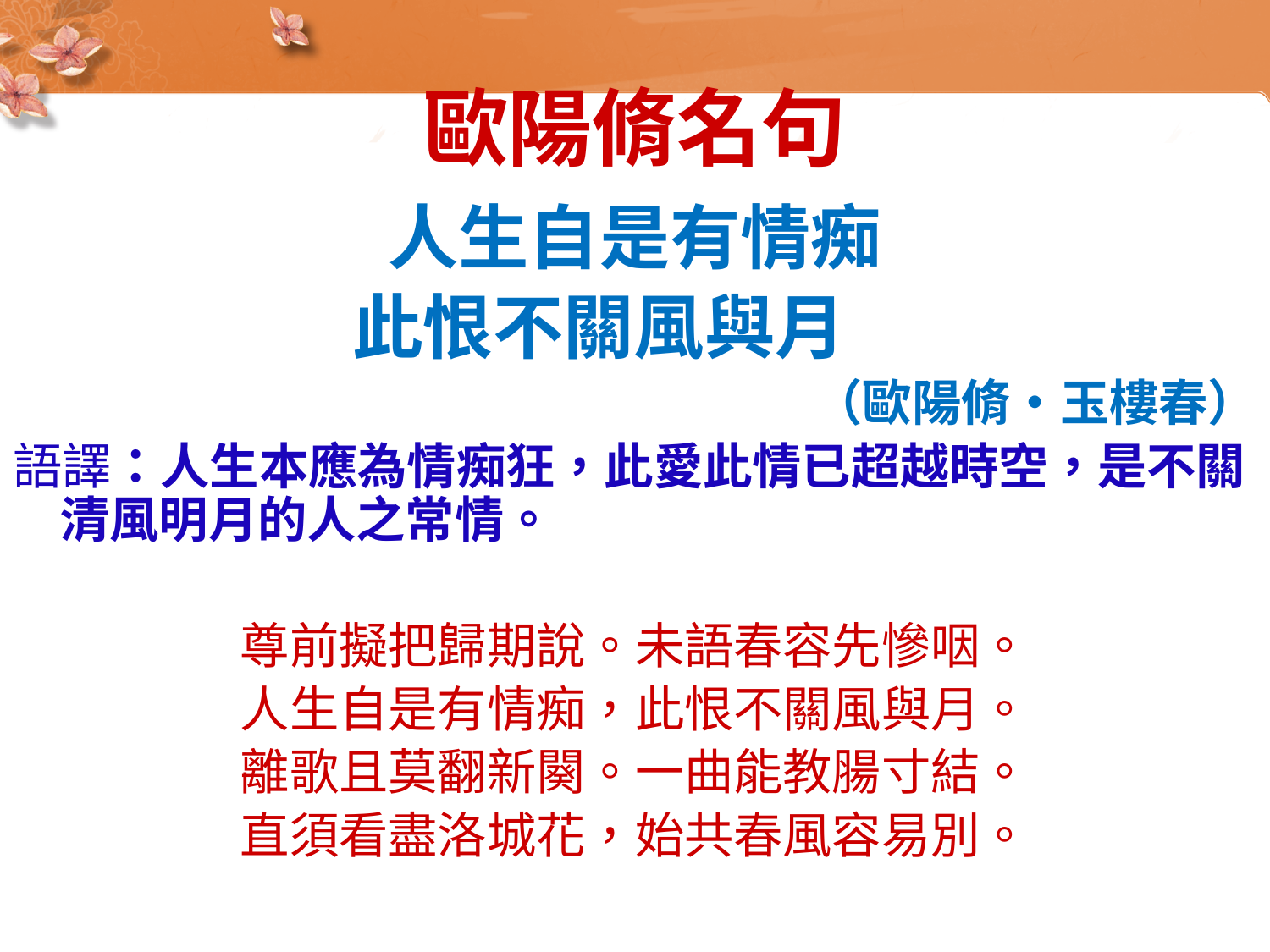

歐陽脩名句
人生自是有情痴
此恨不關風與月
（歐陽脩‧玉樓春）
語譯：人生本應為情痴狂，此愛此情已超越時空，是不關清風明月的人之常情。

尊前擬把歸期說。未語春容先慘咽。
人生自是有情痴，此恨不關風與月。
離歌且莫翻新闋。一曲能教腸寸結。
直須看盡洛城花，始共春風容易別。